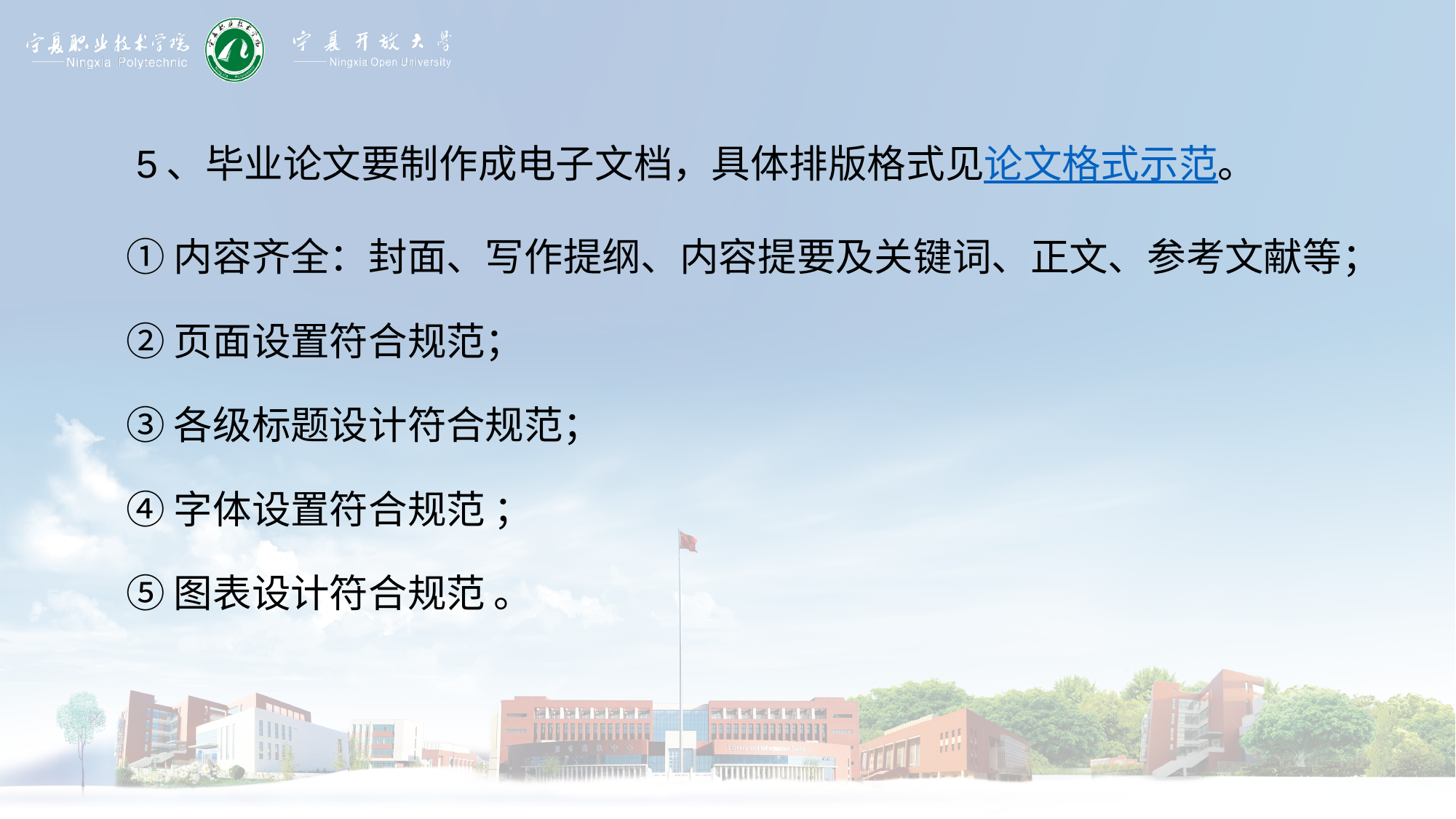

5、毕业论文要制作成电子文档，具体排版格式见论文格式示范。
     ①内容齐全：封面、写作提纲、内容提要及关键词、正文、参考文献等；
     ②页面设置符合规范；
     ③各级标题设计符合规范；
     ④字体设置符合规范 ；
     ⑤图表设计符合规范 。